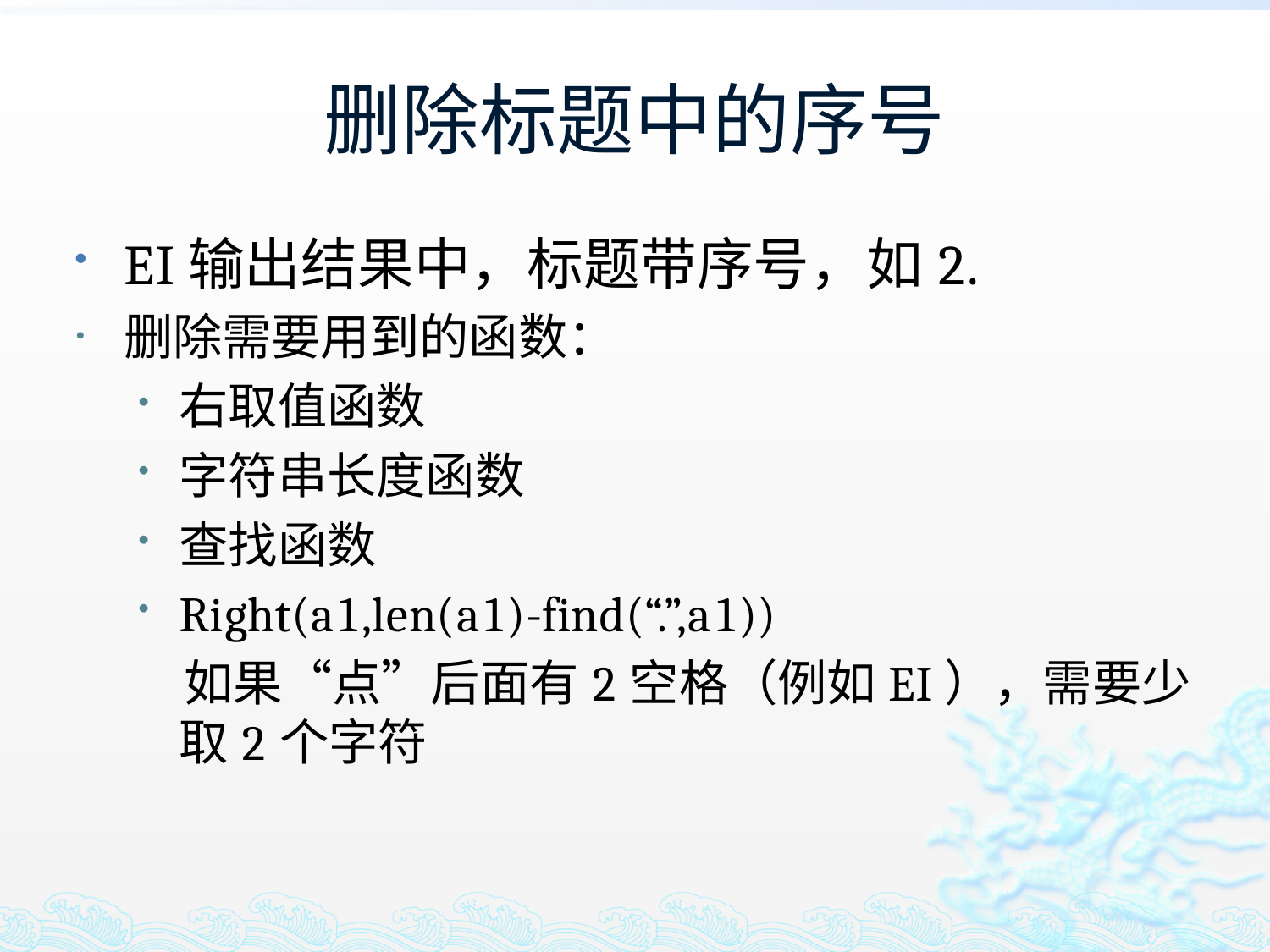

# 删除标题中的序号
EI输出结果中，标题带序号，如2.
删除需要用到的函数：
右取值函数
字符串长度函数
查找函数
Right(a1,len(a1)-find(“.”,a1))
   如果“点”后面有2空格（例如EI），需要少取2个字符